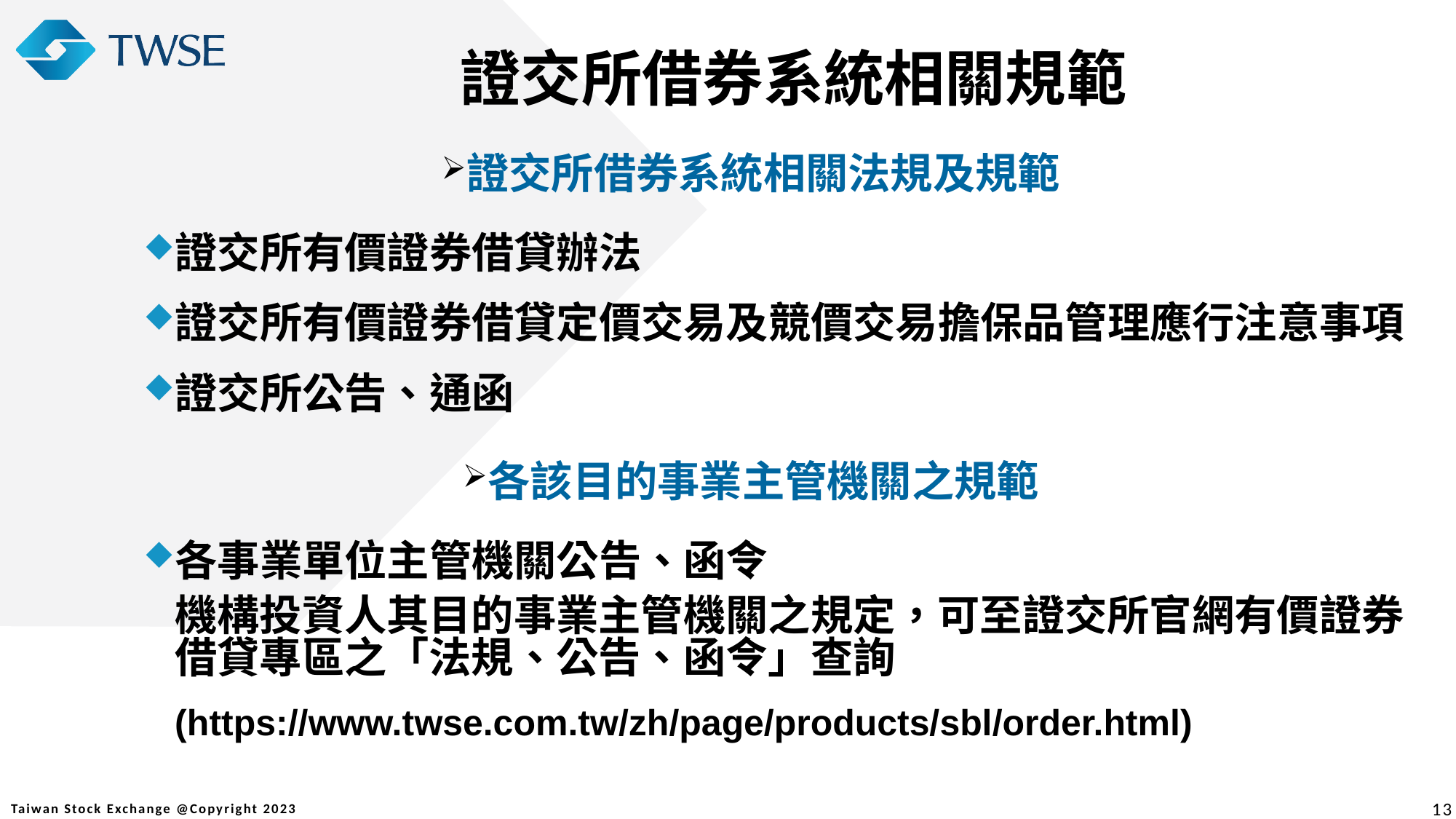

證交所借券系統相關規範
證交所借券系統相關法規及規範
證交所有價證券借貸辦法
證交所有價證券借貸定價交易及競價交易擔保品管理應行注意事項
證交所公告、通函
各該目的事業主管機關之規範
各事業單位主管機關公告、函令
機構投資人其目的事業主管機關之規定，可至證交所官網有價證券借貸專區之「法規、公告、函令」查詢
(https://www.twse.com.tw/zh/page/products/sbl/order.html)

13